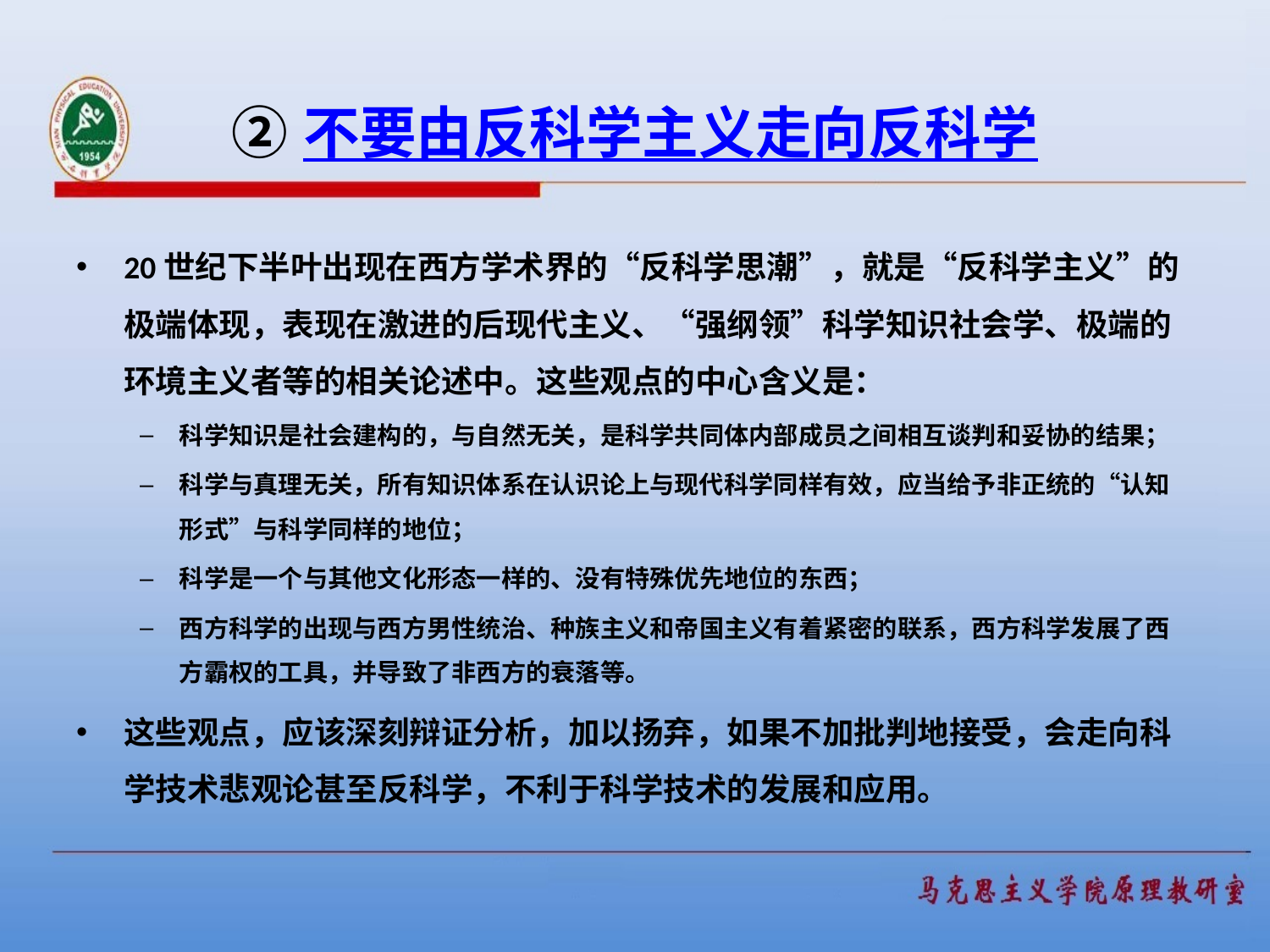

# 不要由反科学主义走向反科学
20世纪下半叶出现在西方学术界的“反科学思潮”，就是“反科学主义”的极端体现，表现在激进的后现代主义、“强纲领”科学知识社会学、极端的环境主义者等的相关论述中。这些观点的中心含义是：
科学知识是社会建构的，与自然无关，是科学共同体内部成员之间相互谈判和妥协的结果；
科学与真理无关，所有知识体系在认识论上与现代科学同样有效，应当给予非正统的“认知形式”与科学同样的地位；
科学是一个与其他文化形态一样的、没有特殊优先地位的东西；
西方科学的出现与西方男性统治、种族主义和帝国主义有着紧密的联系，西方科学发展了西方霸权的工具，并导致了非西方的衰落等。
这些观点，应该深刻辩证分析，加以扬弃，如果不加批判地接受，会走向科学技术悲观论甚至反科学，不利于科学技术的发展和应用。